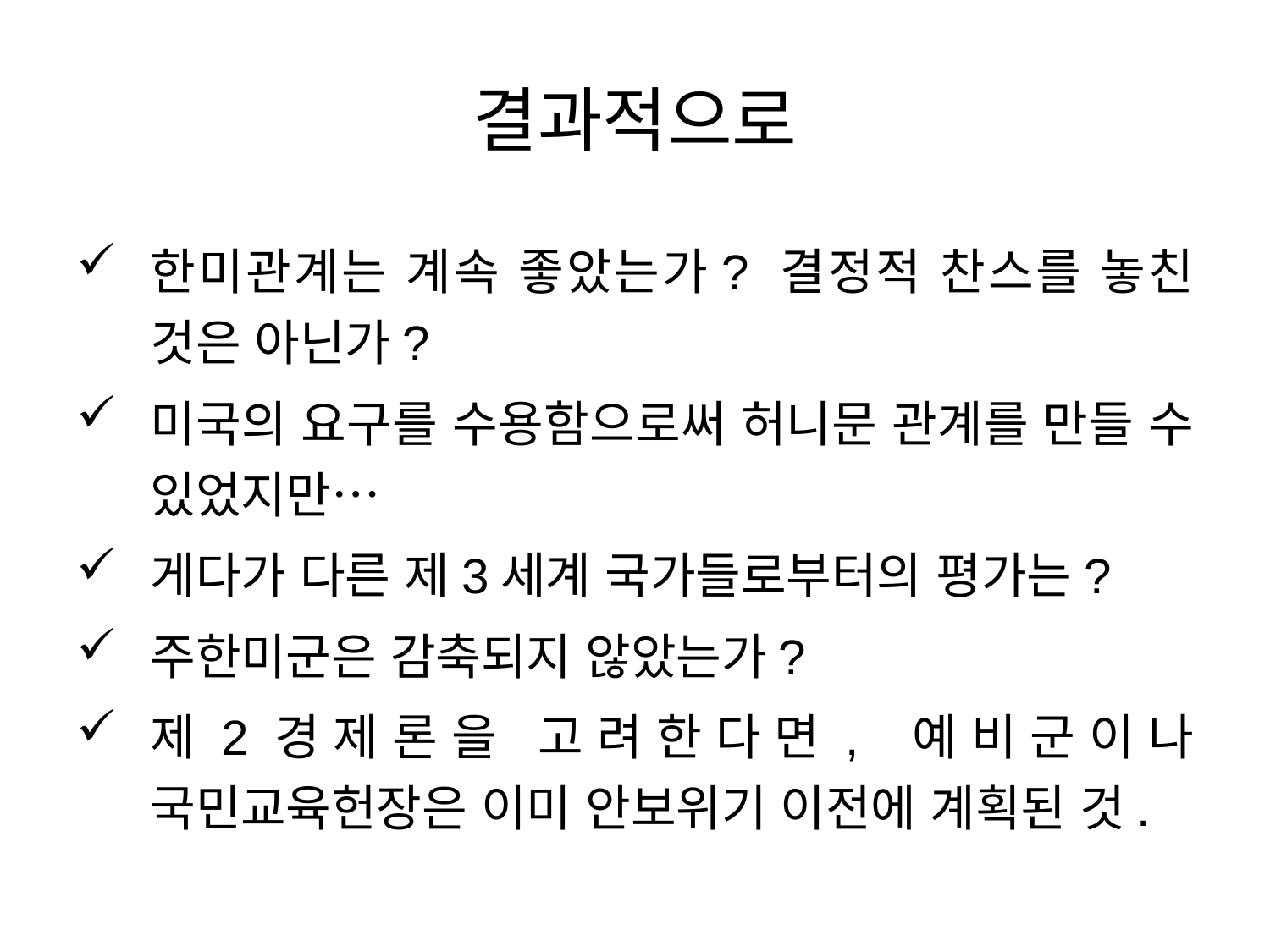

# 결과적으로
한미관계는 계속 좋았는가? 결정적 찬스를 놓친 것은 아닌가?
미국의 요구를 수용함으로써 허니문 관계를 만들 수 있었지만…
게다가 다른 제3세계 국가들로부터의 평가는?
주한미군은 감축되지 않았는가?
제2경제론을 고려한다면, 예비군이나 국민교육헌장은 이미 안보위기 이전에 계획된 것.